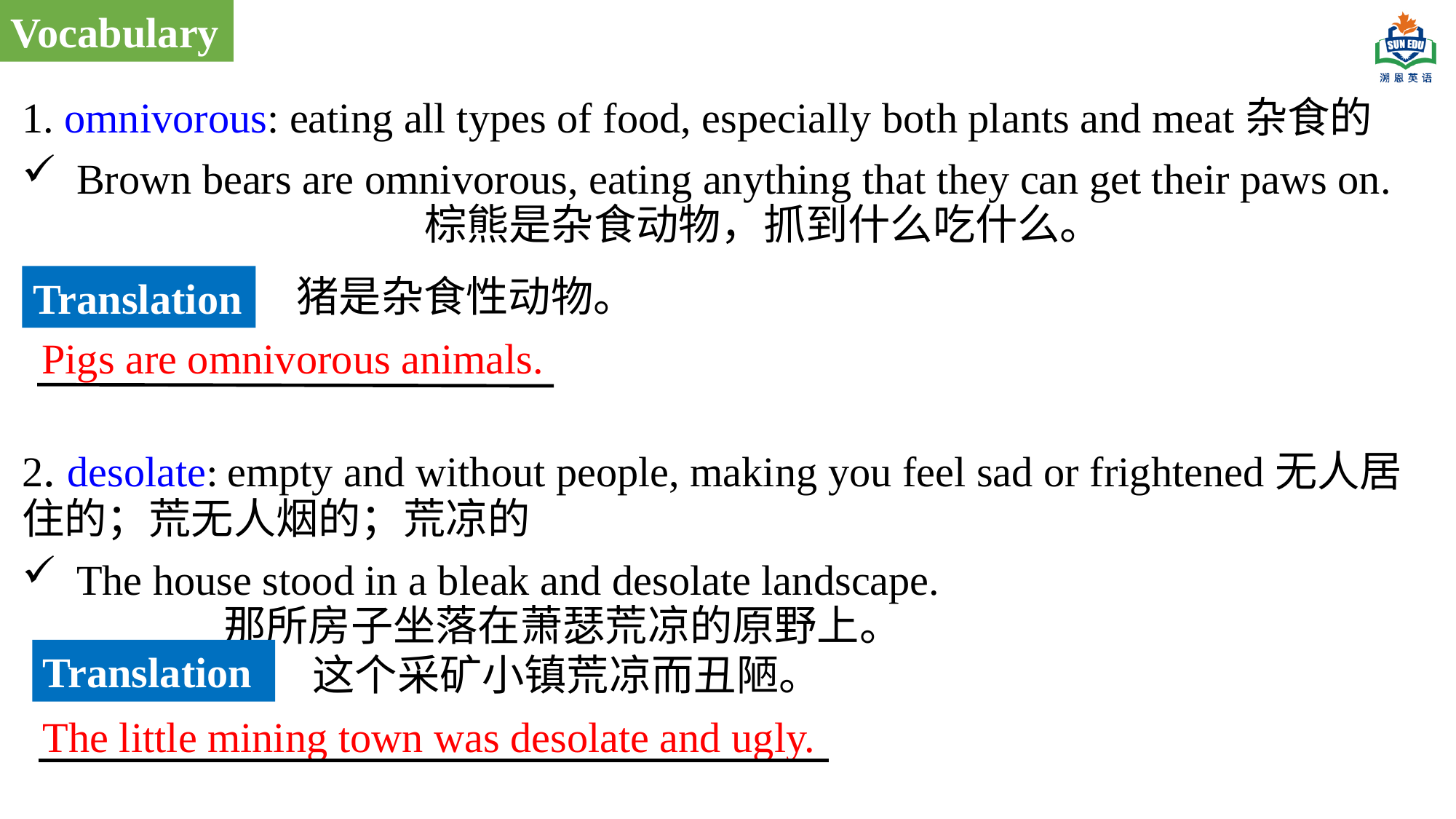

Vocabulary
1. omnivorous: eating all types of food, especially both plants and meat杂食的
Brown bears are omnivorous, eating anything that they can get their paws on.                                   棕熊是杂食动物，抓到什么吃什么。

2. desolate: empty and without people, making you feel sad or frightened无人居住的；荒无人烟的；荒凉的
The house stood in a bleak and desolate landscape.                                                           那所房子坐落在萧瑟荒凉的原野上。
猪是杂食性动物。
Translation
Pigs are omnivorous animals.
Translation
这个采矿小镇荒凉而丑陋。
The little mining town was desolate and ugly.